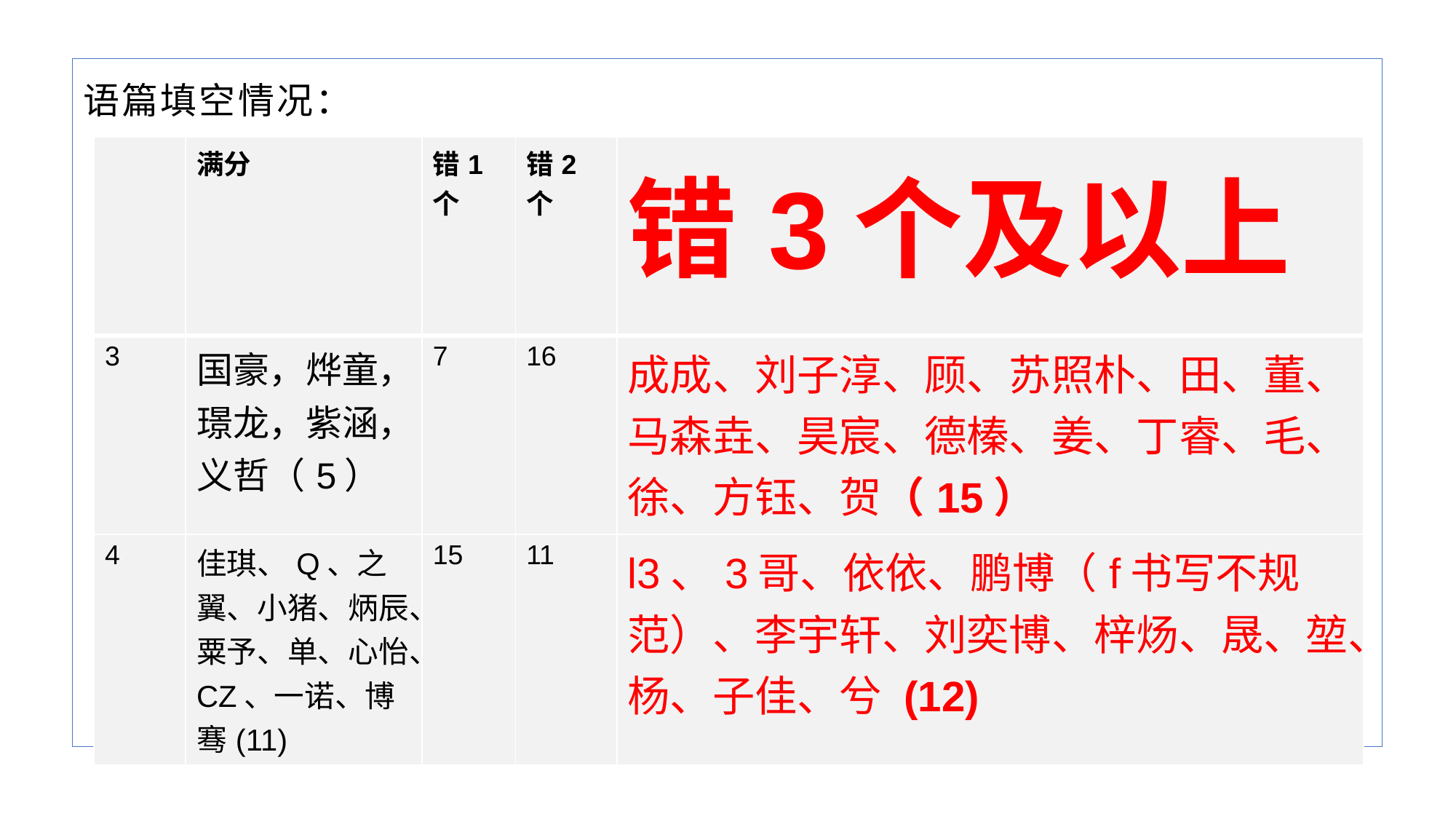

语篇填空情况：

|  | 满分 | 错1个 | 错2个 | 错3个及以上 |
| --- | --- | --- | --- | --- |
| 3 | 国豪，烨童，璟龙，紫涵，义哲（5） | 7 | 16 | 成成、刘子淳、顾、苏照朴、田、董、马森垚、昊宸、德榛、姜、丁睿、毛、徐、方钰、贺（15） |
| 4 | 佳琪、Q、之翼、小猪、炳辰、粟予、单、心怡、CZ、一诺、博骞(11) | 15 | 11 | l3、3哥、依依、鹏博（f书写不规范）、李宇轩、刘奕博、梓炀、晟、堃、杨、子佳、兮 (12) |